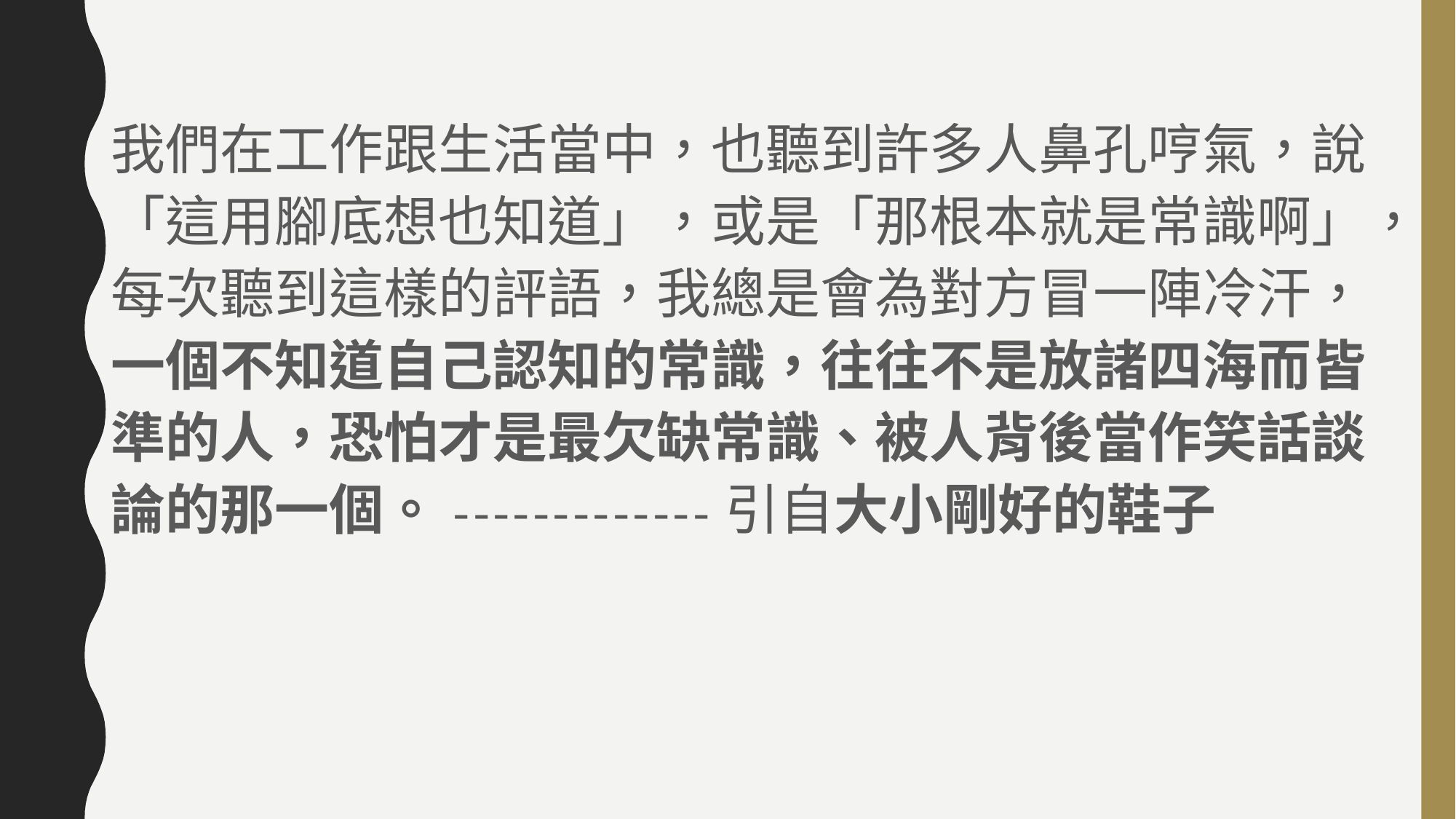

我們在工作跟生活當中，也聽到許多人鼻孔哼氣，說「這用腳底想也知道」，或是「那根本就是常識啊」，每次聽到這樣的評語，我總是會為對方冒一陣冷汗，一個不知道自己認知的常識，往往不是放諸四海而皆準的人，恐怕才是最欠缺常識、被人背後當作笑話談論的那一個。-------------引自大小剛好的鞋子